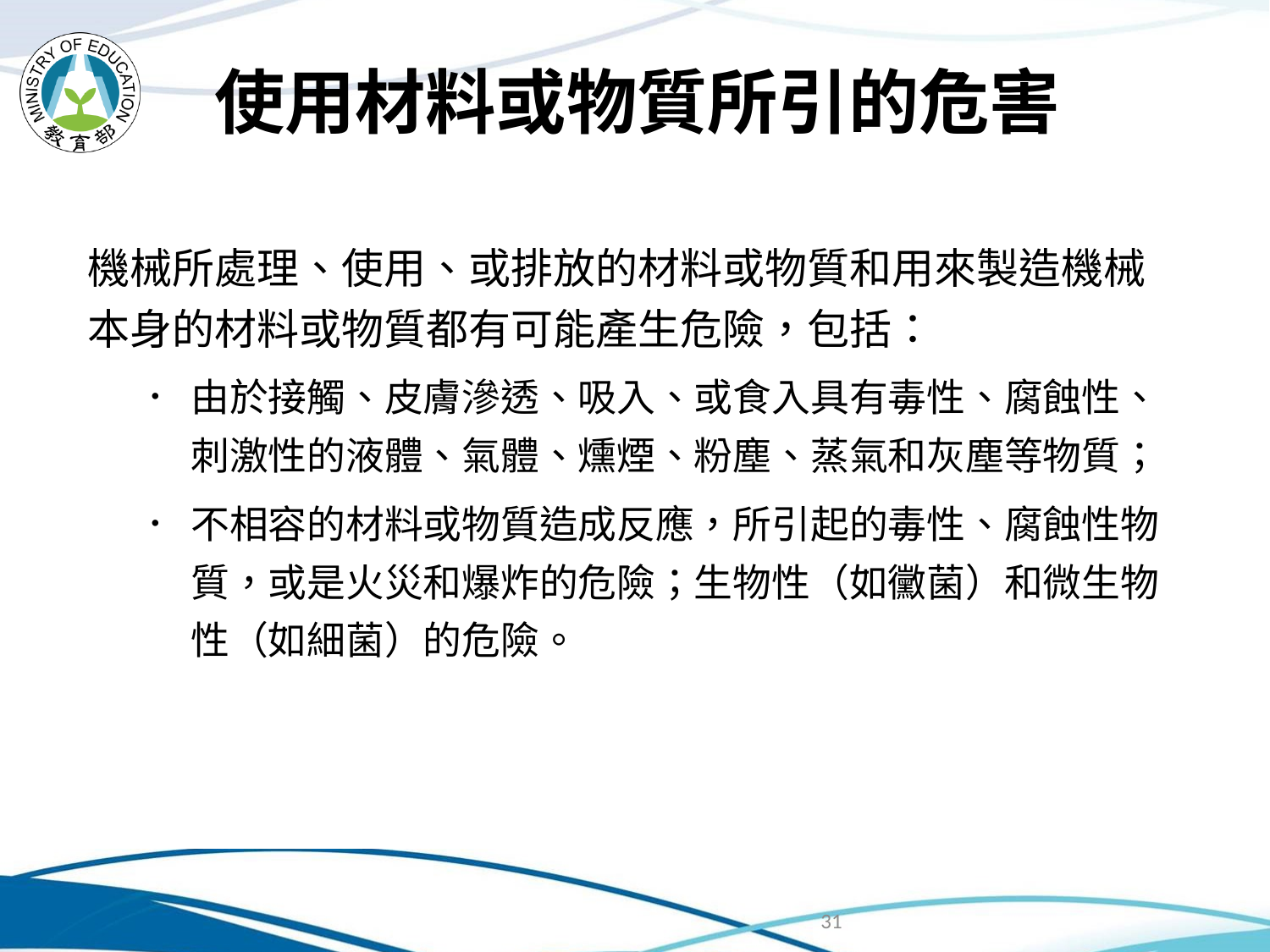

使用材料或物質所引的危害
機械所處理、使用、或排放的材料或物質和用來製造機械本身的材料或物質都有可能產生危險，包括：
由於接觸、皮膚滲透、吸入、或食入具有毒性、腐蝕性、刺激性的液體、氣體、燻煙、粉塵、蒸氣和灰塵等物質；
不相容的材料或物質造成反應，所引起的毒性、腐蝕性物質，或是火災和爆炸的危險；生物性（如黴菌）和微生物性（如細菌）的危險。
31